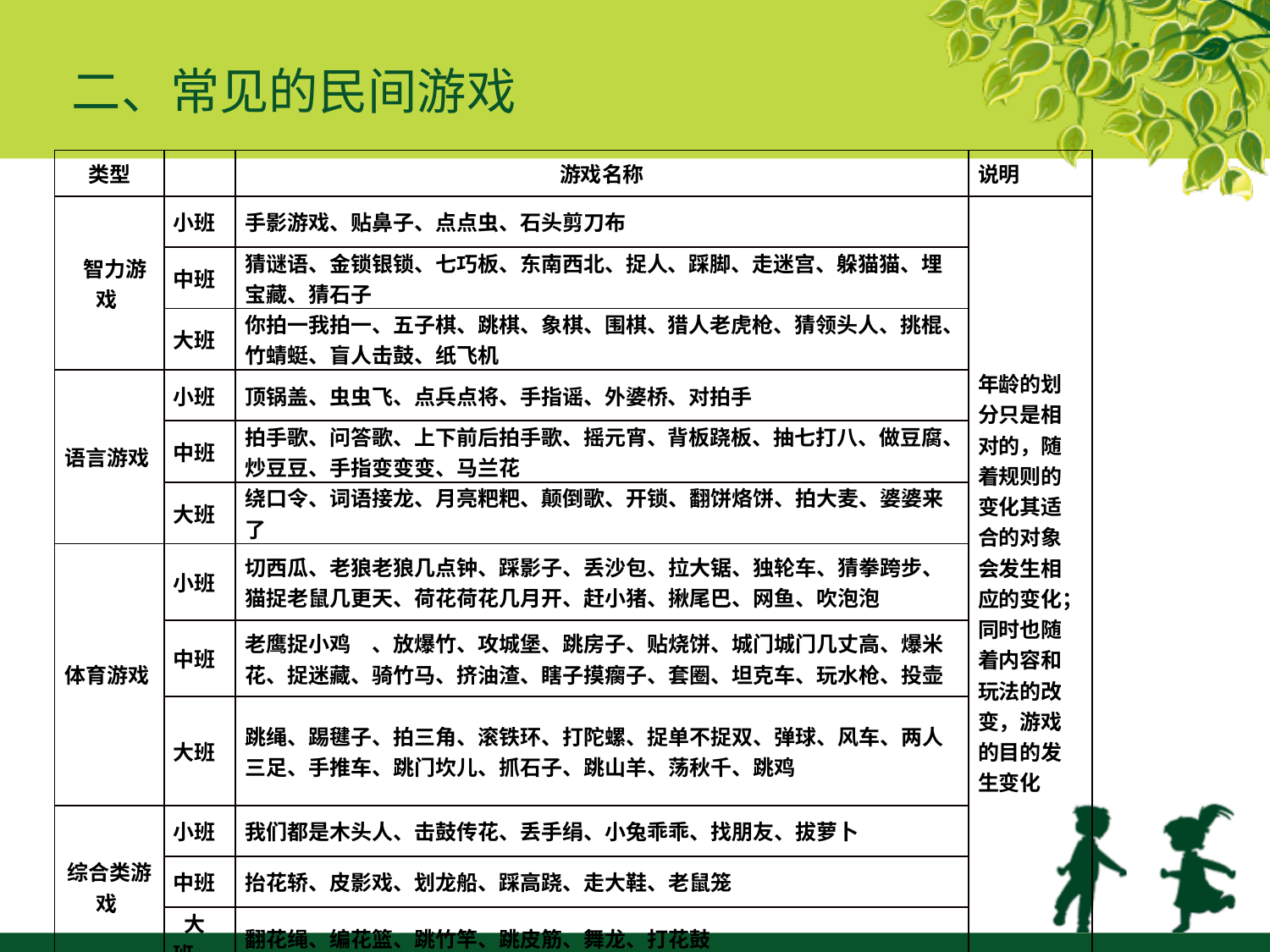

# 二、常见的民间游戏
| 类型 |  | 游戏名称 | 说明 |
| --- | --- | --- | --- |
| 智力游戏 | 小班 | 手影游戏、贴鼻子、点点虫、石头剪刀布 | 年龄的划分只是相对的，随着规则的变化其适合的对象会发生相应的变化；同时也随着内容和玩法的改变，游戏的目的发生变化 |
|  | 中班 | 猜谜语、金锁银锁、七巧板、东南西北、捉人、踩脚、走迷宫、躲猫猫、埋宝藏、猜石子 |  |
|  | 大班 | 你拍一我拍一、五子棋、跳棋、象棋、围棋、猎人老虎枪、猜领头人、挑棍、竹蜻蜓、盲人击鼓、纸飞机 |  |
| 语言游戏 | 小班 | 顶锅盖、虫虫飞、点兵点将、手指谣、外婆桥、对拍手 |  |
|  | 中班 | 拍手歌、问答歌、上下前后拍手歌、摇元宵、背板跷板、抽七打八、做豆腐、炒豆豆、手指变变变、马兰花 |  |
|  | 大班 | 绕口令、词语接龙、月亮粑粑、颠倒歌、开锁、翻饼烙饼、拍大麦、婆婆来了 |  |
| 体育游戏 | 小班 | 切西瓜、老狼老狼几点钟、踩影子、丢沙包、拉大锯、独轮车、猜拳跨步、猫捉老鼠几更天、荷花荷花几月开、赶小猪、揪尾巴、网鱼、吹泡泡 |  |
|  | 中班 | 老鹰捉小鸡 、放爆竹、攻城堡、跳房子、贴烧饼、城门城门几丈高、爆米花、捉迷藏、骑竹马、挤油渣、瞎子摸瘸子、套圈、坦克车、玩水枪、投壶 |  |
|  | 大班 | 跳绳、踢毽子、拍三角、滚铁环、打陀螺、捉单不捉双、弹球、风车、两人三足、手推车、跳门坎儿、抓石子、跳山羊、荡秋千、跳鸡 |  |
| 综合类游戏 | 小班 | 我们都是木头人、击鼓传花、丢手绢、小兔乖乖、找朋友、拔萝卜 |  |
|  | 中班 | 抬花轿、皮影戏、划龙船、踩高跷、走大鞋、老鼠笼 |  |
|  | 大班 | 翻花绳、编花篮、跳竹竿、跳皮筋、舞龙、打花鼓 |  |